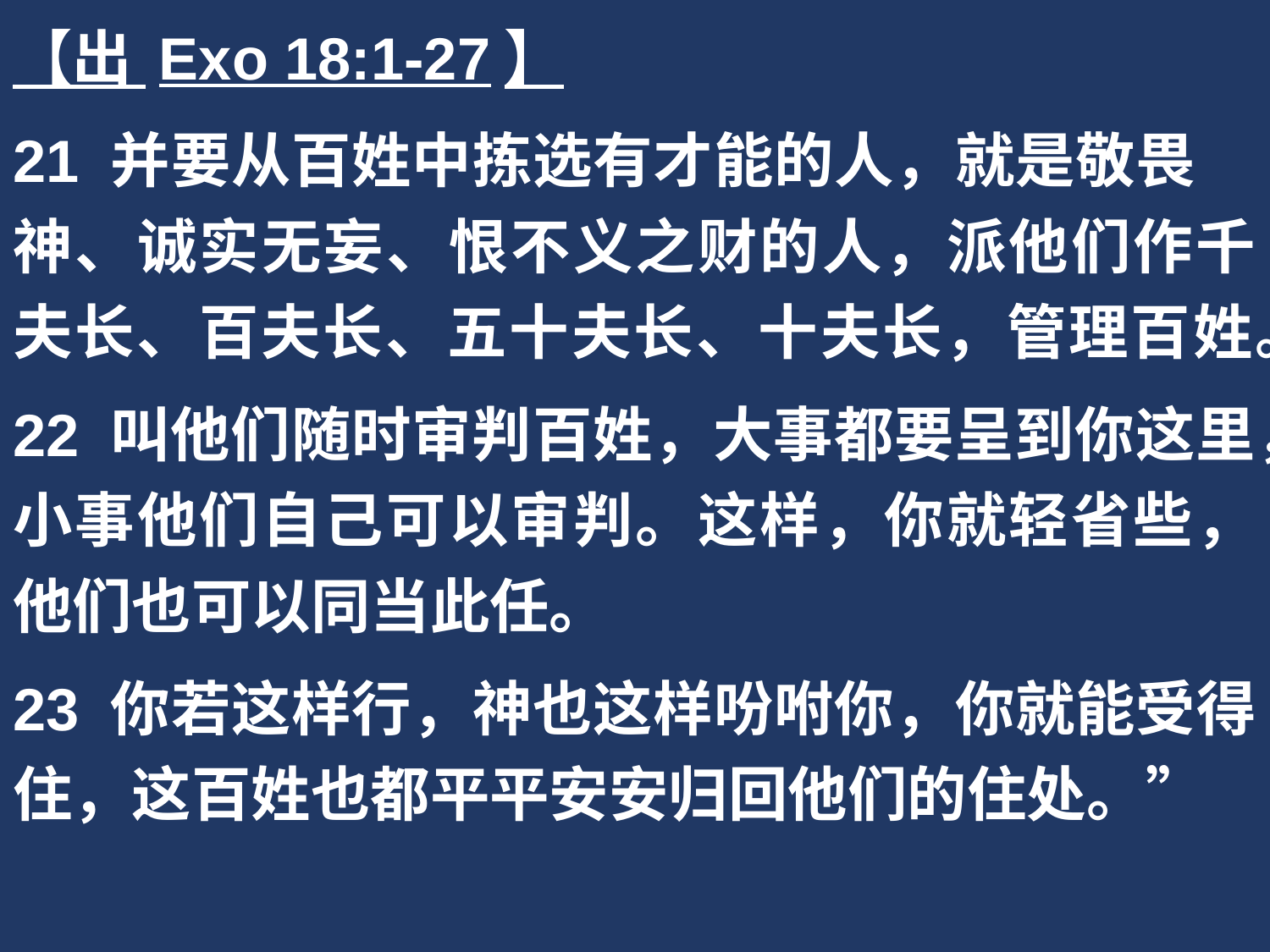

【出 Exo 18:1-27】
21 并要从百姓中拣选有才能的人，就是敬畏　神、诚实无妄、恨不义之财的人，派他们作千夫长、百夫长、五十夫长、十夫长，管理百姓。
22 叫他们随时审判百姓，大事都要呈到你这里，小事他们自己可以审判。这样，你就轻省些，他们也可以同当此任。
23 你若这样行，神也这样吩咐你，你就能受得住，这百姓也都平平安安归回他们的住处。”